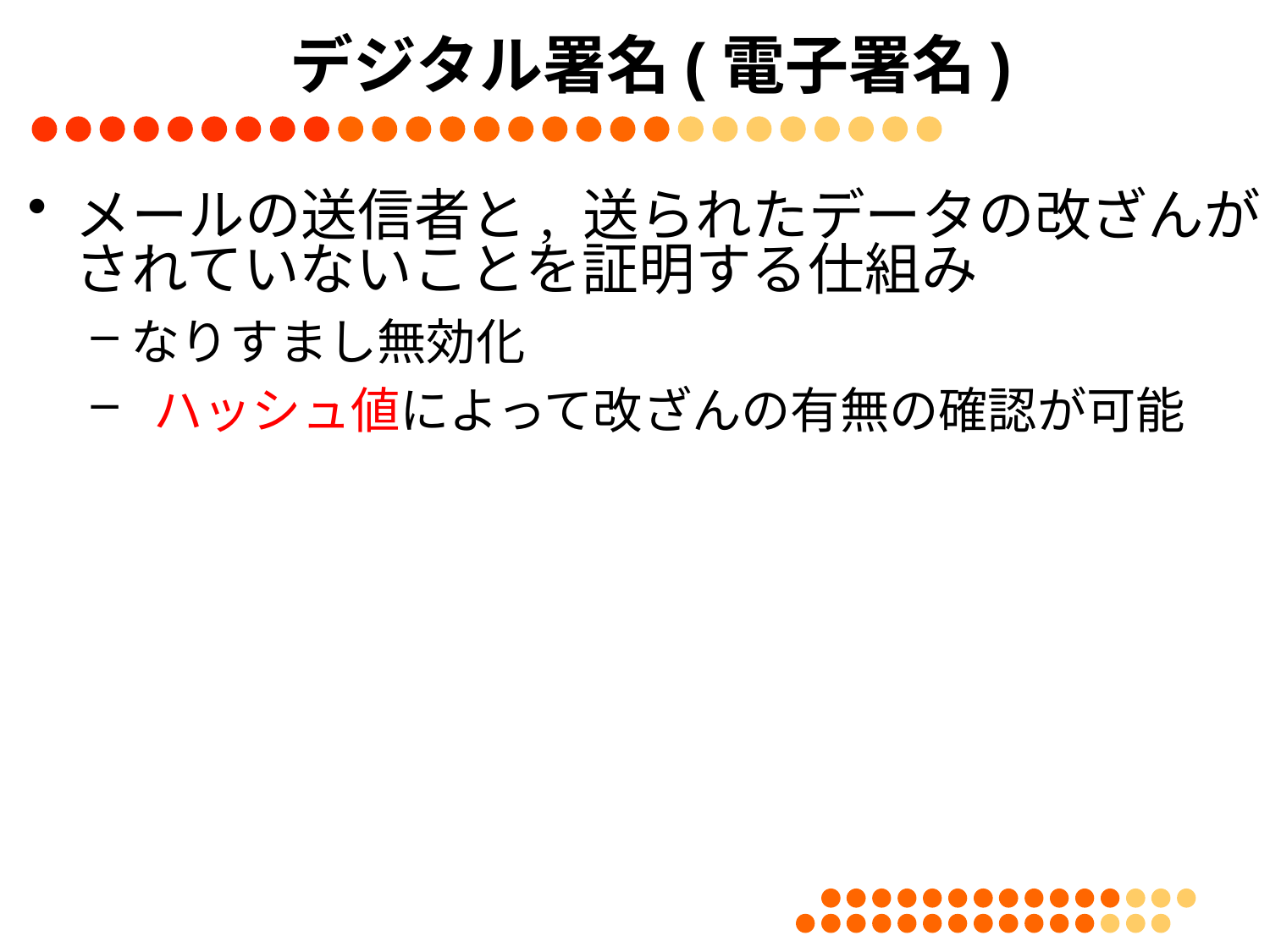

# デジタル署名(電子署名)
メールの送信者と, 送られたデータの改ざんがされていないことを証明する仕組み
なりすまし無効化
 ハッシュ値によって改ざんの有無の確認が可能